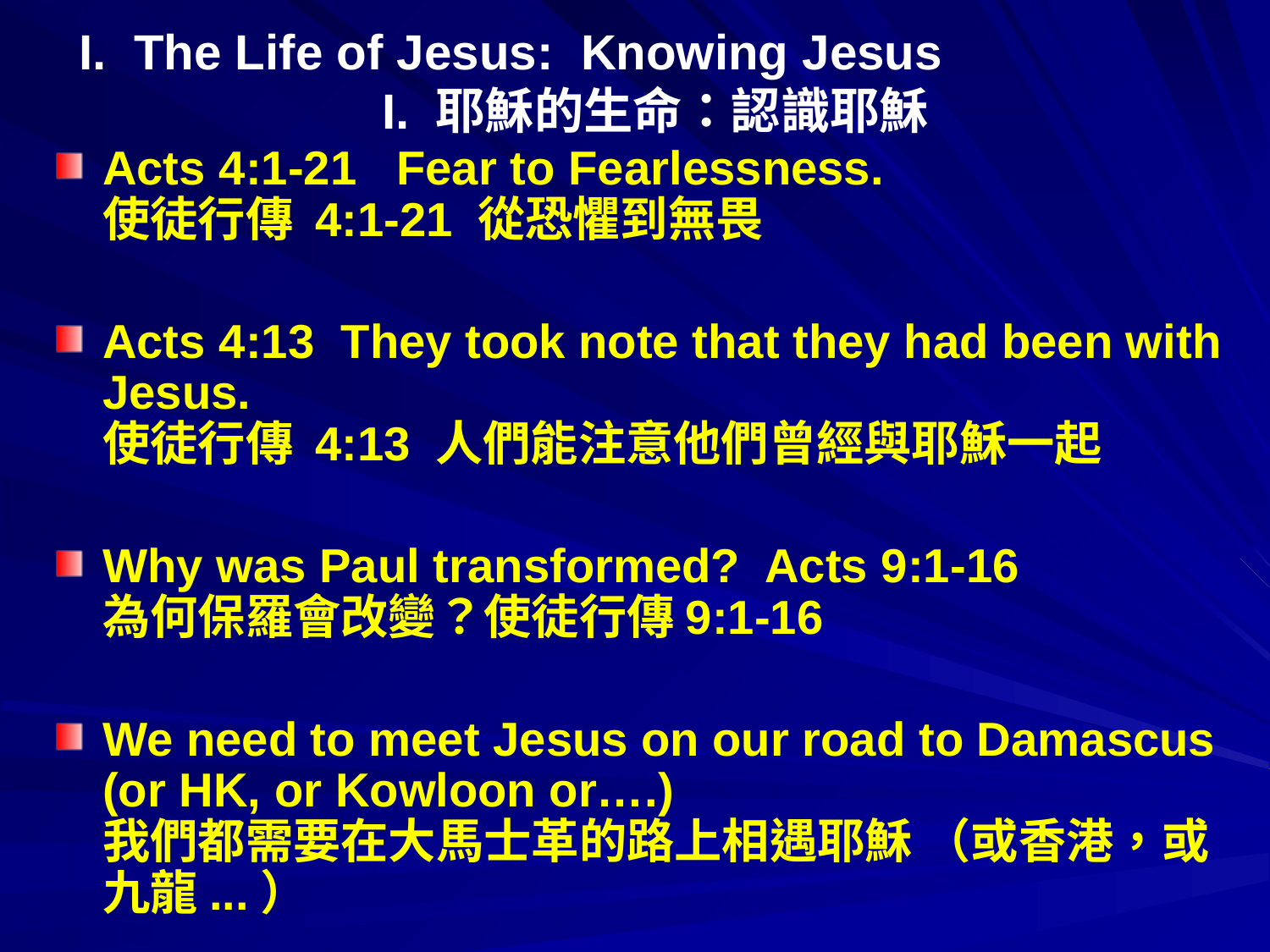

# I.  The Life of Jesus:  Knowing Jesus                      I. 耶穌的生命：認識耶穌
Acts 4:1-21   Fear to Fearlessness.                        使徒行傳 4:1-21 從恐懼到無畏

Acts 4:13  They took note that they had been with Jesus.                                                                       使徒行傳 4:13 人們能注意他們曾經與耶穌一起

Why was Paul transformed?  Acts 9:1-16            為何保羅會改變？使徒行傳9:1-16

We need to meet Jesus on our road to Damascus (or HK, or Kowloon or….)                                       我們都需要在大馬士革的路上相遇耶穌 （或香港，或九龍...）